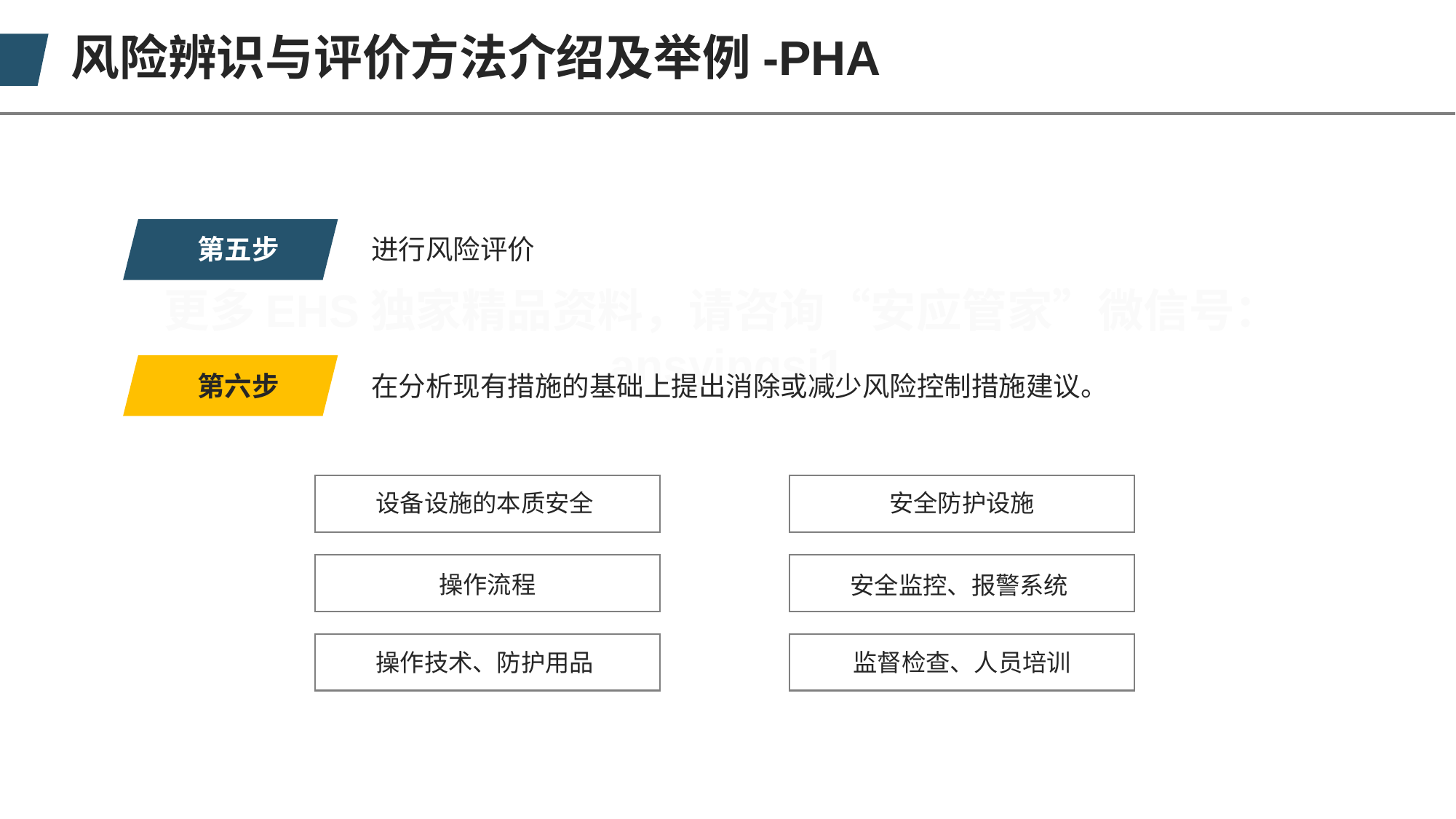

风险辨识与评价方法介绍及举例-PHA

第五步
进行风险评价

第六步
在分析现有措施的基础上提出消除或减少风险控制措施建议。

设备设施的本质安全
安全防护设施

操作流程
安全监控、报警系统

操作技术、防护用品
监督检查、人员培训